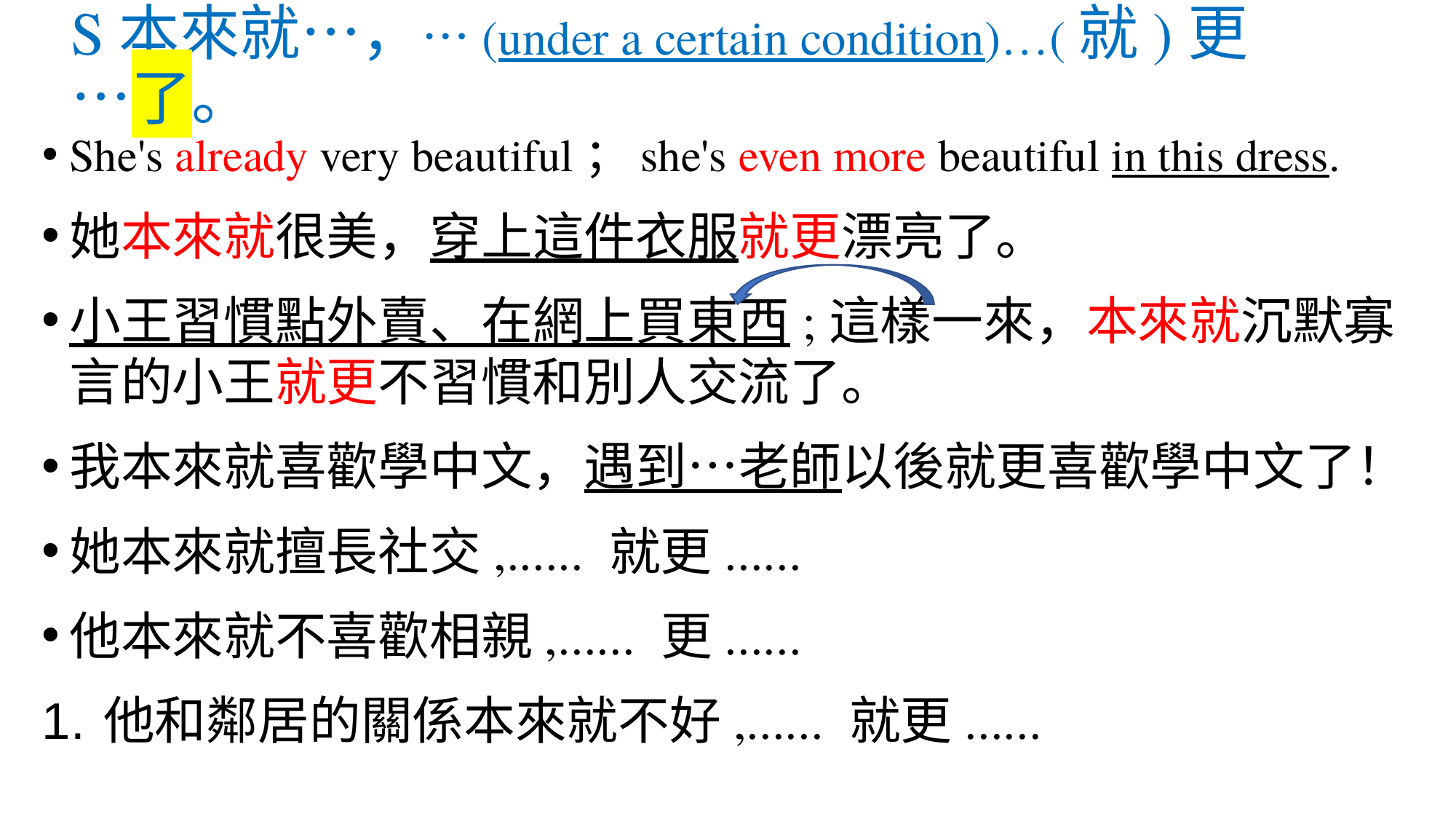

# S本來就…，…(under a certain condition)…(就)更…了。
She's already very beautiful；she's even more beautiful in this dress.
她本來就很美，穿上這件衣服就更漂亮了。
小王習慣點外賣、在網上買東西;這樣一來，本來就沉默寡言的小王就更不習慣和別人交流了。
我本來就喜歡學中文，遇到…老師以後就更喜歡學中文了！
她本來就擅長社交,...... 就更......
他本來就不喜歡相親,...... 更......
他和鄰居的關係本來就不好,...... 就更......